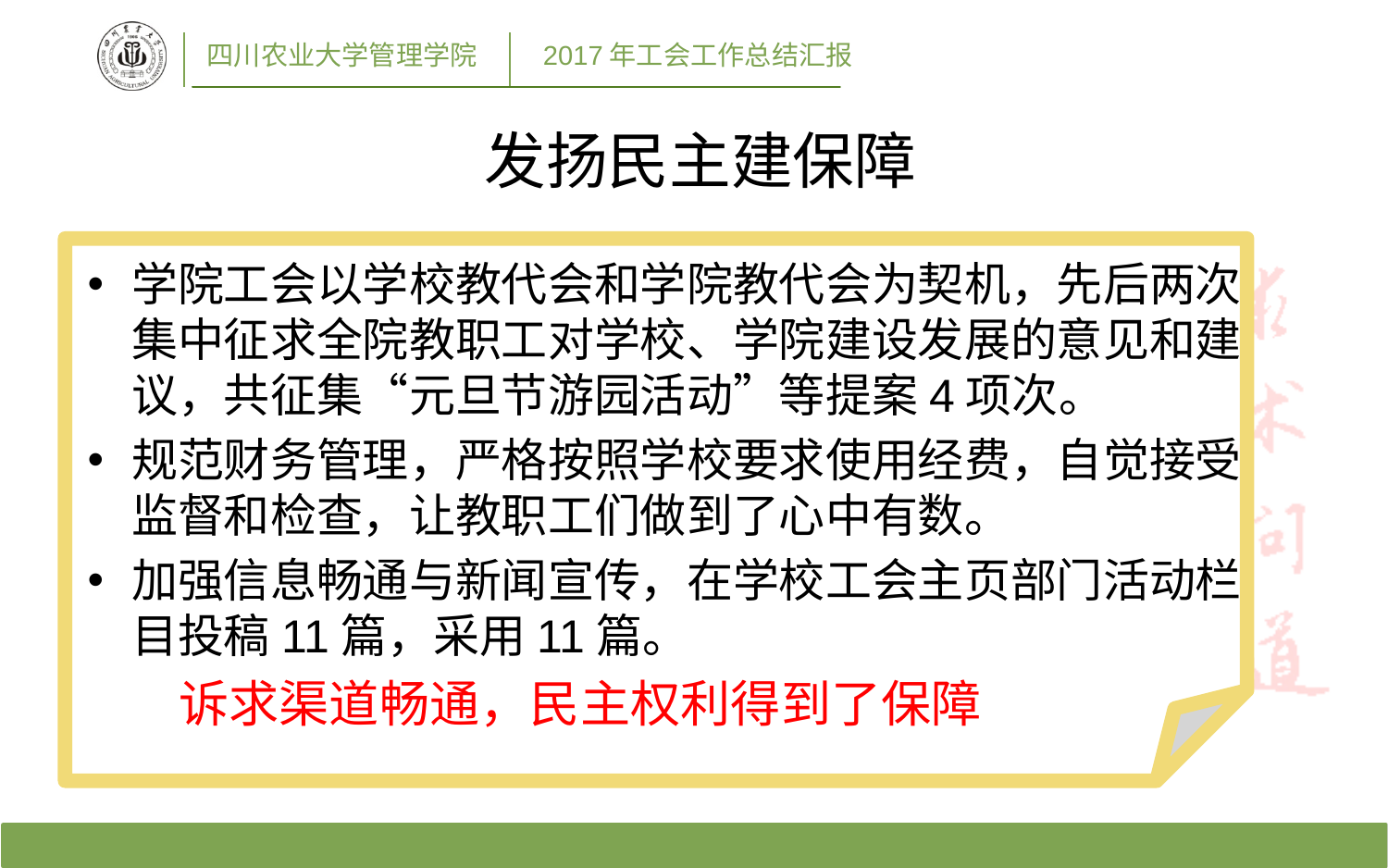

# 发扬民主建保障

学院工会以学校教代会和学院教代会为契机，先后两次集中征求全院教职工对学校、学院建设发展的意见和建议，共征集“元旦节游园活动”等提案4项次。
规范财务管理，严格按照学校要求使用经费，自觉接受监督和检查，让教职工们做到了心中有数。
加强信息畅通与新闻宣传，在学校工会主页部门活动栏目投稿11篇，采用11篇。
       诉求渠道畅通，民主权利得到了保障